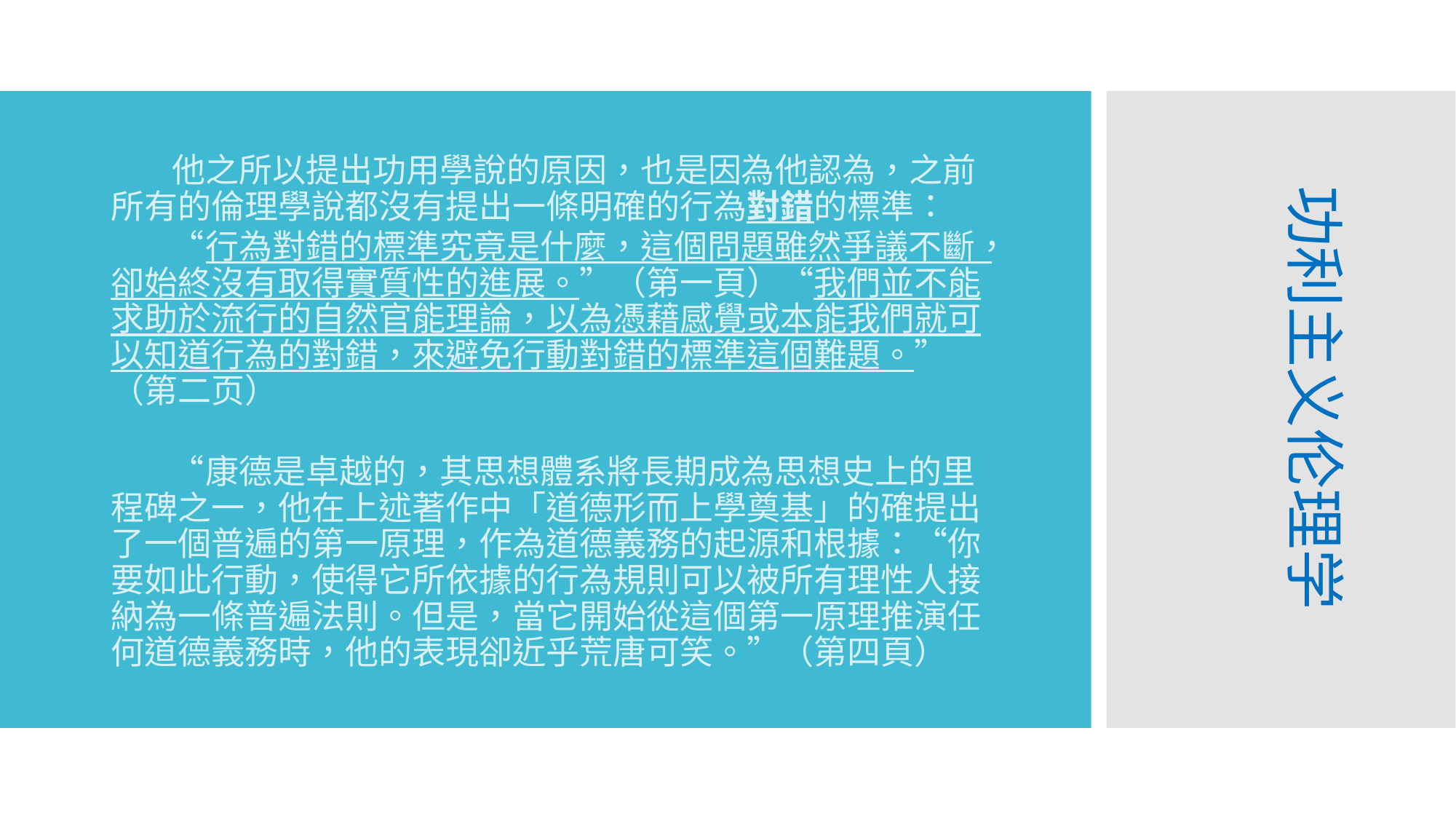

他之所以提出功用學說的原因，也是因為他認為，之前所有的倫理學說都沒有提出一條明確的行為對錯的標準：
        “行為對錯的標準究竟是什麼，這個問題雖然爭議不斷，卻始終沒有取得實質性的進展。”（第一頁）“我們並不能求助於流行的自然官能理論，以為憑藉感覺或本能我們就可以知道行為的對錯，來避免行動對錯的標準這個難題。”（第二页）

        “康德是卓越的，其思想體系將長期成為思想史上的里程碑之一，他在上述著作中「道德形而上學奠基」的確提出了一個普遍的第一原理，作為道德義務的起源和根據：“你要如此行動，使得它所依據的行為規則可以被所有理性人接納為一條普遍法則。但是，當它開始從這個第一原理推演任何道德義務時，他的表現卻近乎荒唐可笑。”（第四頁）

功利主义伦理学